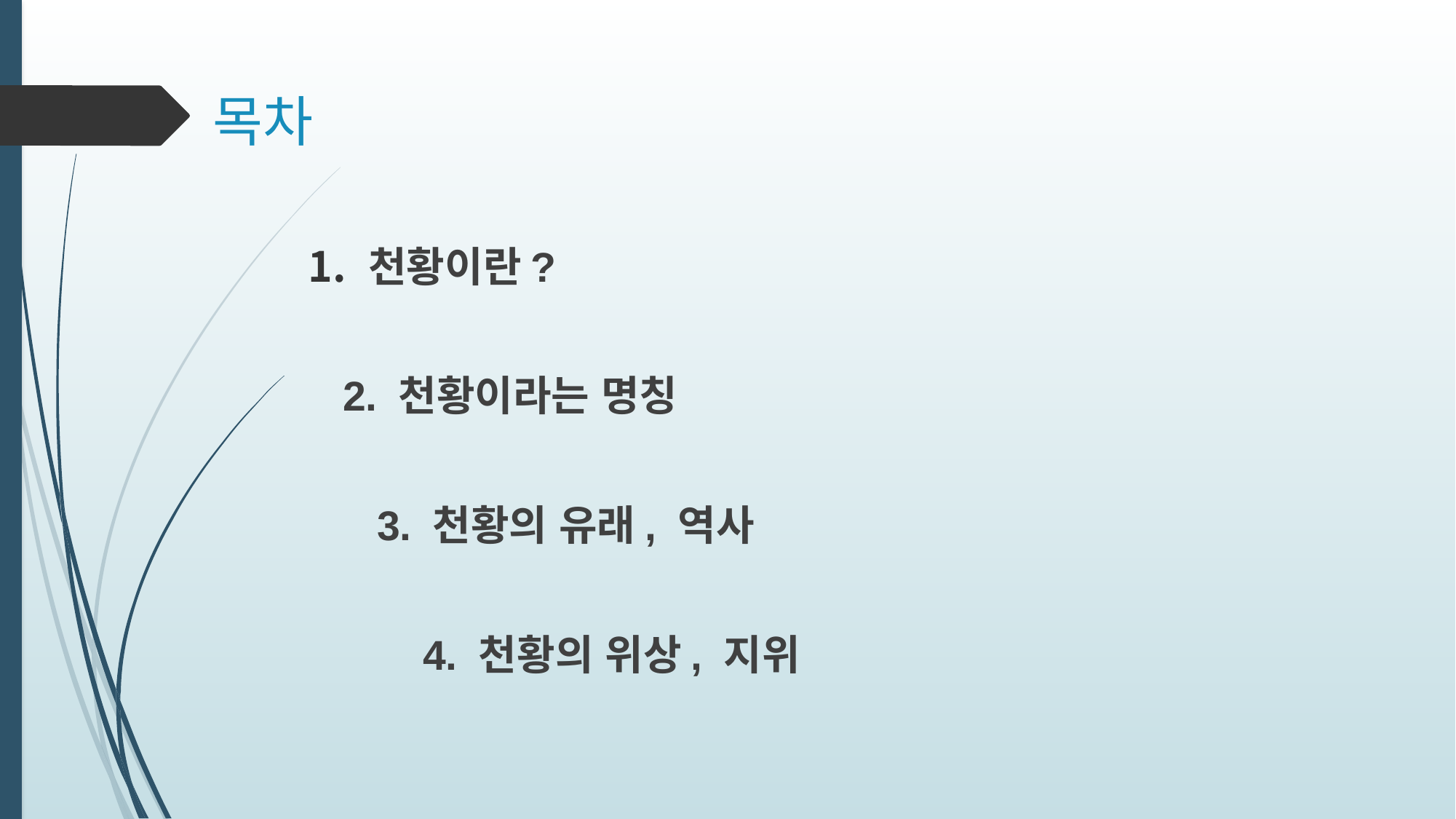

# 목차
천황이란?

   2. 천황이라는 명칭

      3. 천황의 유래, 역사

          4. 천황의 위상, 지위